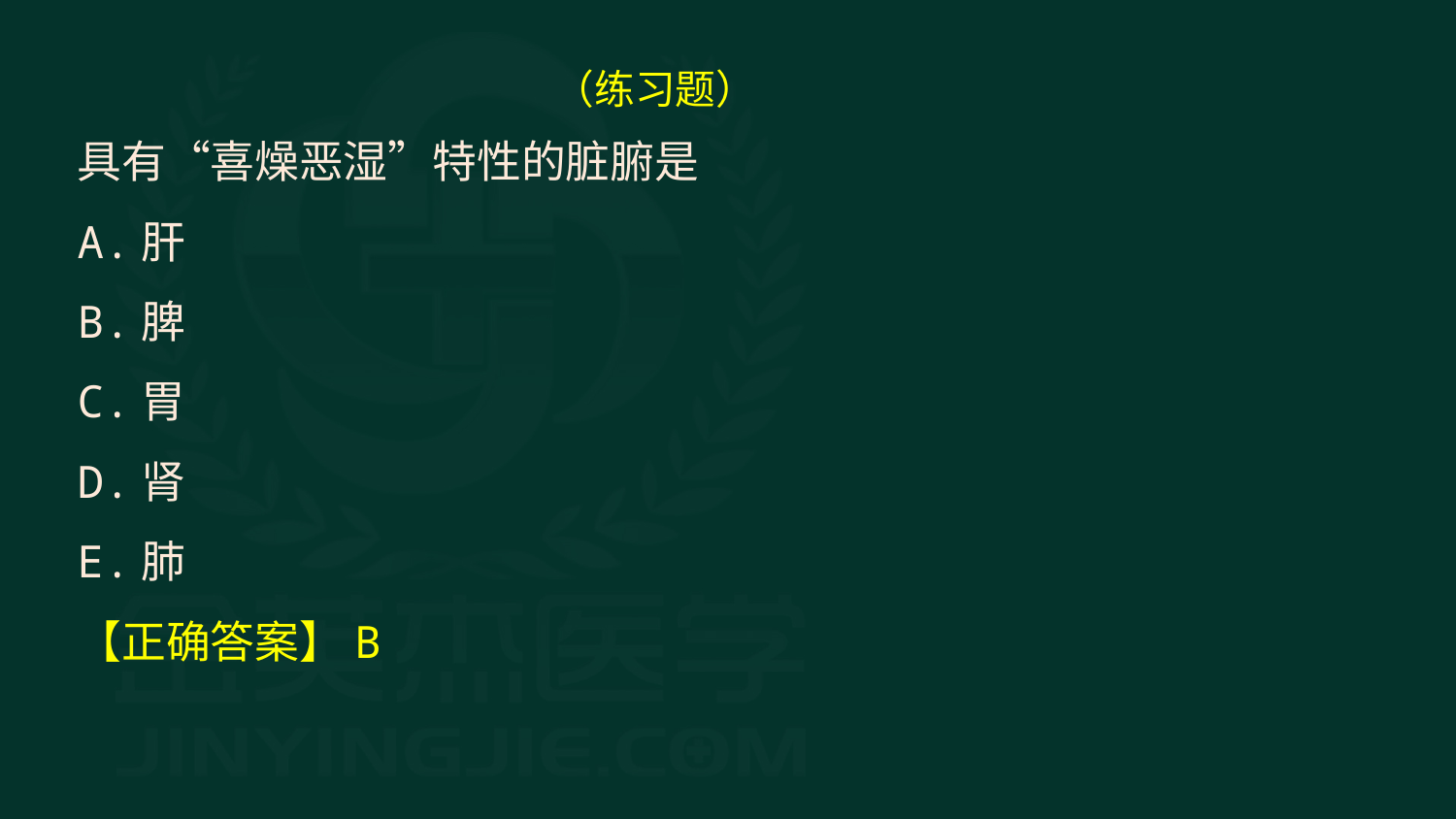

（练习题）
具有“喜燥恶湿”特性的脏腑是
A.肝
B.脾
C.胃
D.肾
E.肺
【正确答案】B